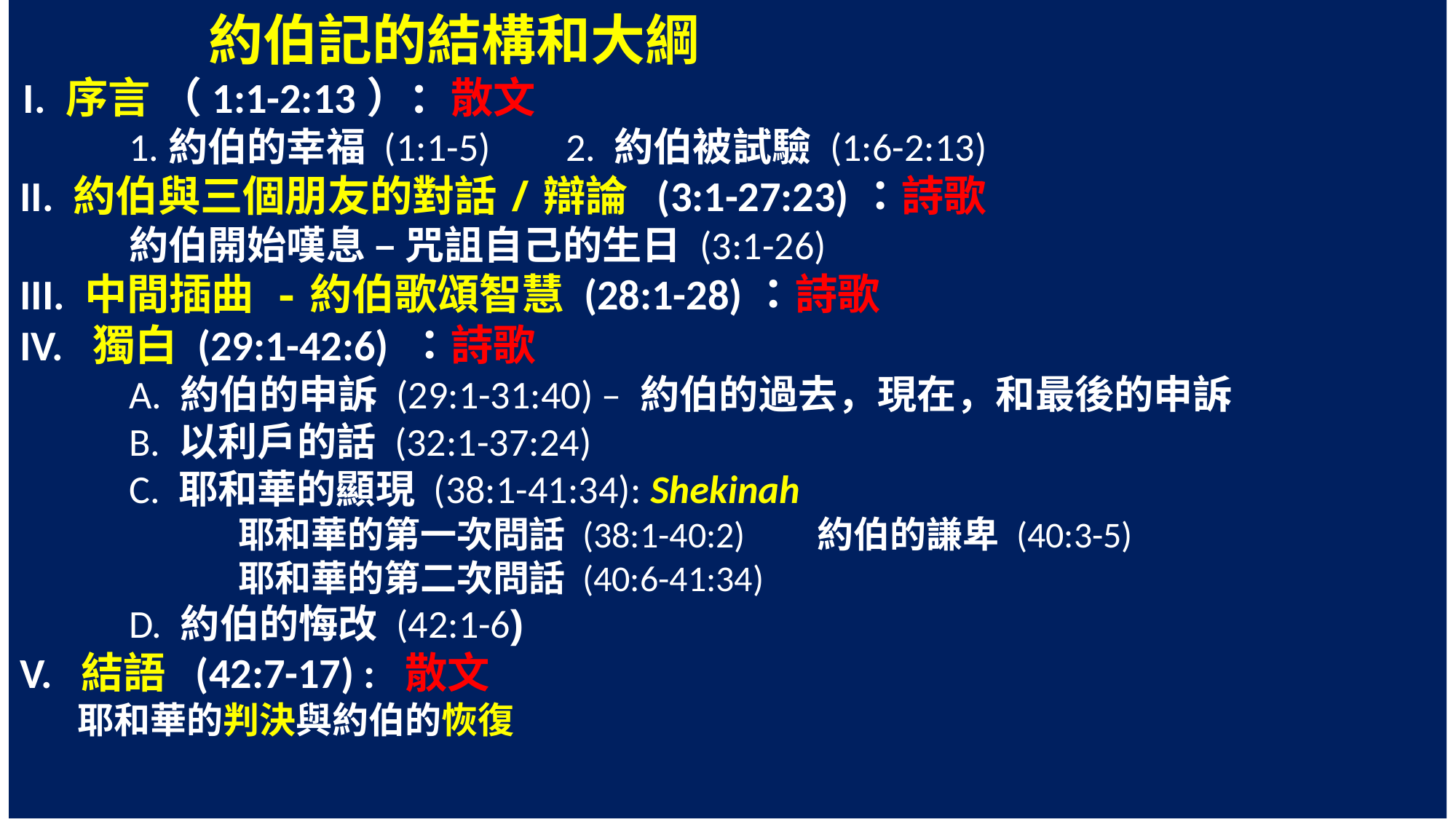

約伯記的結構和大綱
 I. 序言 （1:1-2:13）：散文
     	1.約伯的幸福 (1:1-5)	2. 約伯被試驗 (1:6-2:13)
II. 約伯與三個朋友的對話/辯論  (3:1-27:23)：詩歌
     	約伯開始嘆息 – 咒詛自己的生日 (3:1-26)
III. 中間插曲 -約伯歌頌智慧 (28:1-28)：詩歌
IV.  獨白 (29:1-42:6) ：詩歌
     	A. 約伯的申訴 (29:1-31:40) – 約伯的過去，現在，和最後的申訴
     	B. 以利戶的話 (32:1-37:24)
     	C. 耶和華的顯現 (38:1-41:34): Shekinah
		耶和華的第一次問話 (38:1-40:2)	   約伯的謙卑 (40:3-5)
		耶和華的第二次問話 (40:6-41:34)
     	D. 約伯的悔改 (42:1-6)
V.  結語  (42:7-17) :  散文
      耶和華的判決與約伯的恢復